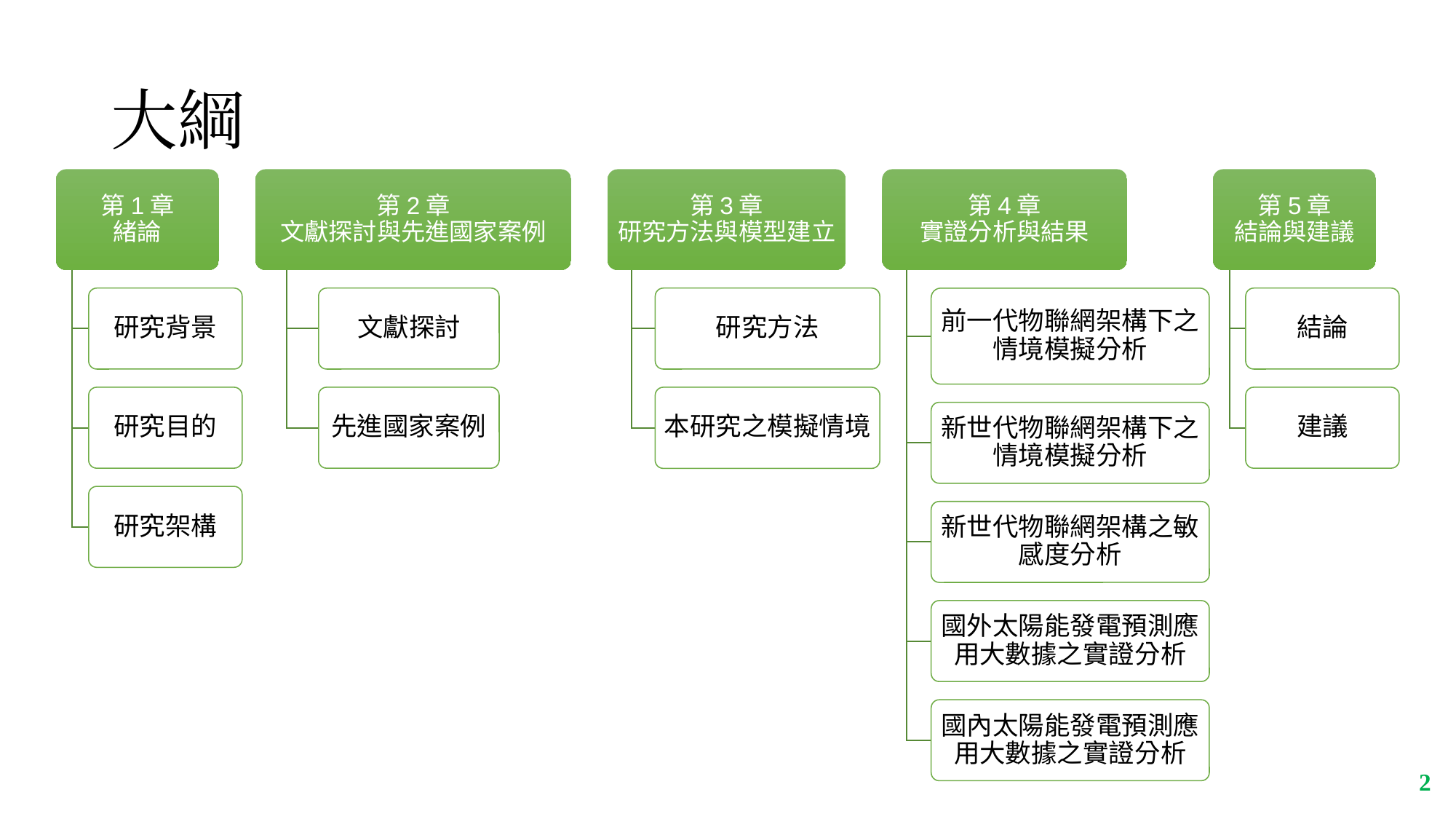

# 大綱

第1章
緒論
第2章
文獻探討與先進國家案例
第3章
研究方法與模型建立
第4章
實證分析與結果
第5章
結論與建議

研究背景
文獻探討
研究方法
結論
前一代物聯網架構下之情境模擬分析

研究目的
先進國家案例
建議
本研究之模擬情境

新世代物聯網架構下之情境模擬分析

研究架構

新世代物聯網架構之敏感度分析

國外太陽能發電預測應用大數據之實證分析

國內太陽能發電預測應用大數據之實證分析
2